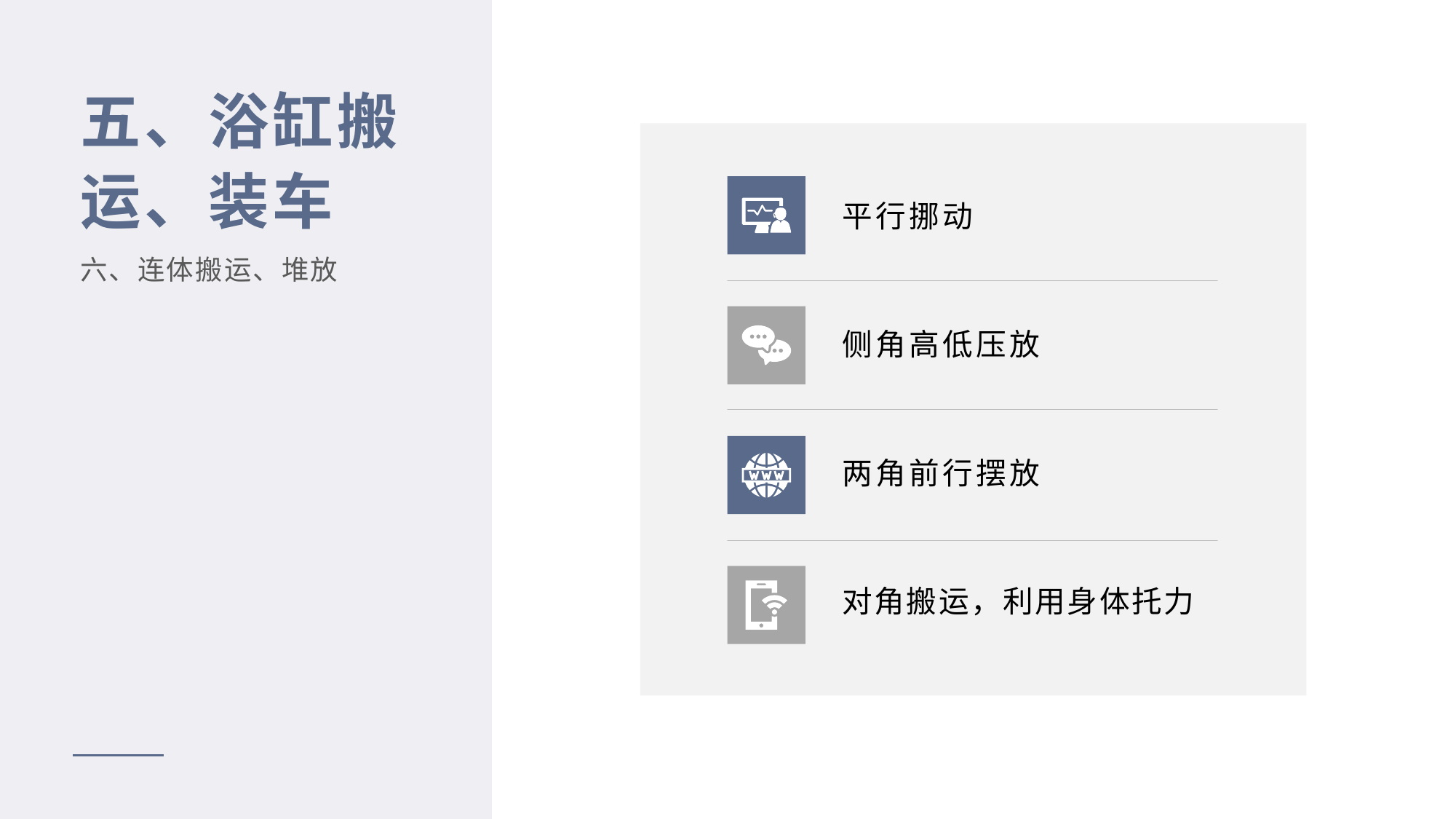

五、浴缸搬运、装车

平行挪动

六、连体搬运、堆放

侧角高低压放

两角前行摆放

对角搬运，利用身体托力